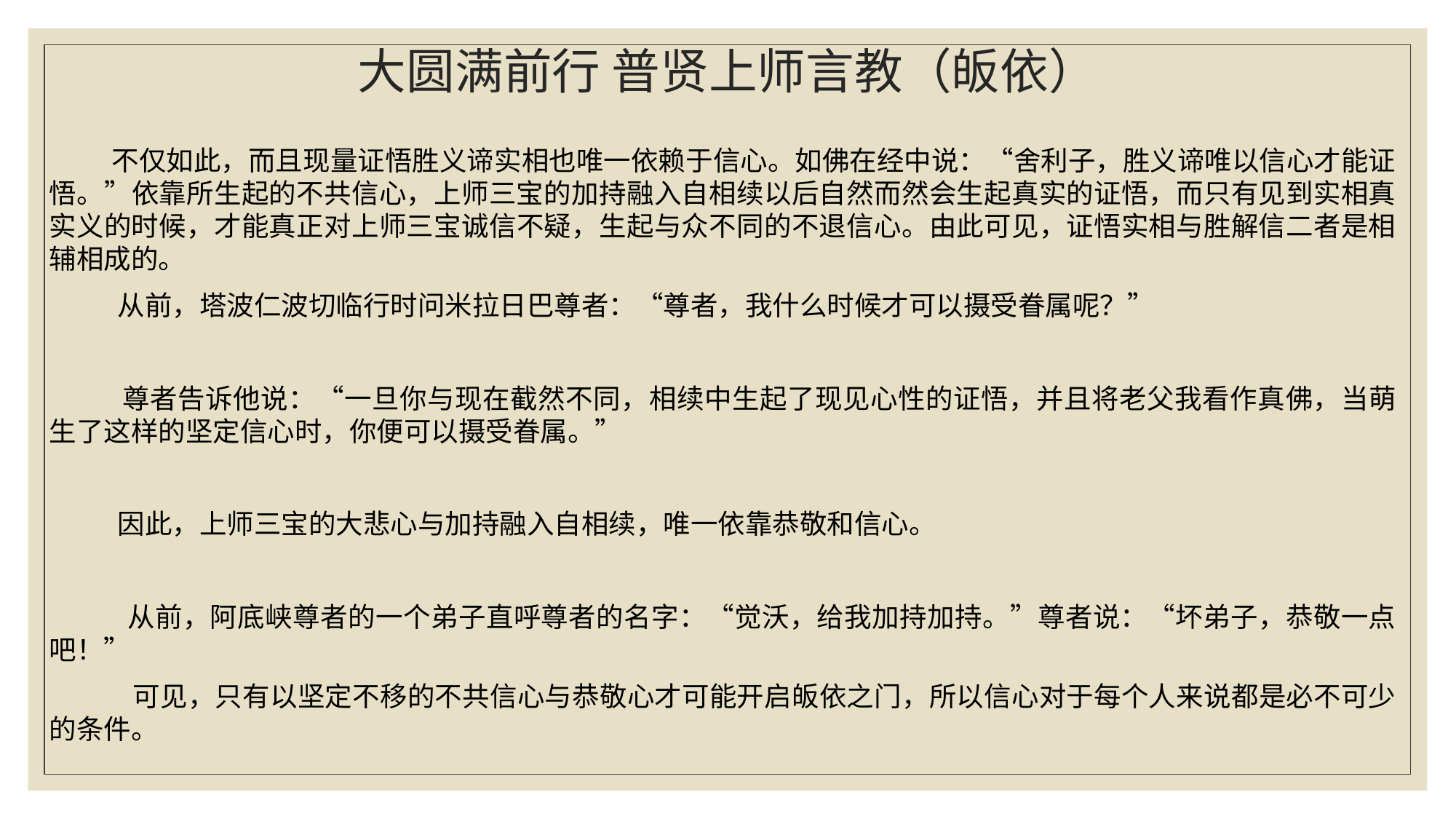

# 大圆满前行 普贤上师言教（皈依）
         不仅如此，而且现量证悟胜义谛实相也唯一依赖于信心。如佛在经中说：“舍利子，胜义谛唯以信心才能证悟。”依靠所生起的不共信心，上师三宝的加持融入自相续以后自然而然会生起真实的证悟，而只有见到实相真实义的时候，才能真正对上师三宝诚信不疑，生起与众不同的不退信心。由此可见，证悟实相与胜解信二者是相辅相成的。
          从前，塔波仁波切临行时问米拉日巴尊者：“尊者，我什么时候才可以摄受眷属呢？”

          尊者告诉他说：“一旦你与现在截然不同，相续中生起了现见心性的证悟，并且将老父我看作真佛，当萌生了这样的坚定信心时，你便可以摄受眷属。”

          因此，上师三宝的大悲心与加持融入自相续，唯一依靠恭敬和信心。

           从前，阿底峡尊者的一个弟子直呼尊者的名字：“觉沃，给我加持加持。”尊者说：“坏弟子，恭敬一点吧！”
            可见，只有以坚定不移的不共信心与恭敬心才可能开启皈依之门，所以信心对于每个人来说都是必不可少的条件。